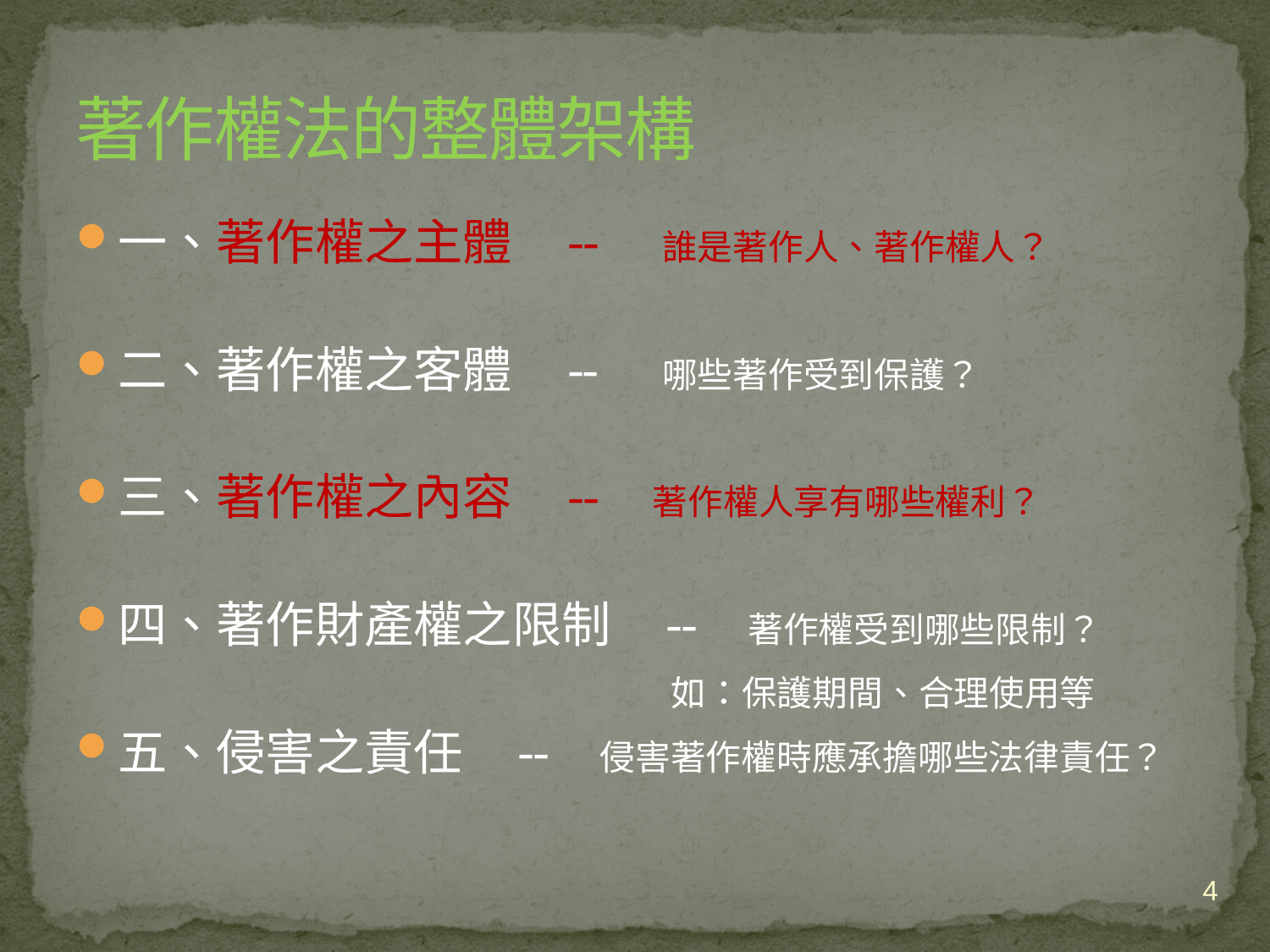

# 著作權法的整體架構
一、著作權之主體    --    誰是著作人、著作權人？

二、著作權之客體    --    哪些著作受到保護？

三、著作權之內容    --     著作權人享有哪些權利？

四、著作財產權之限制    --   著作權受到哪些限制？
                                                     如：保護期間、合理使用等
五、侵害之責任    --   侵害著作權時應承擔哪些法律責任？
4